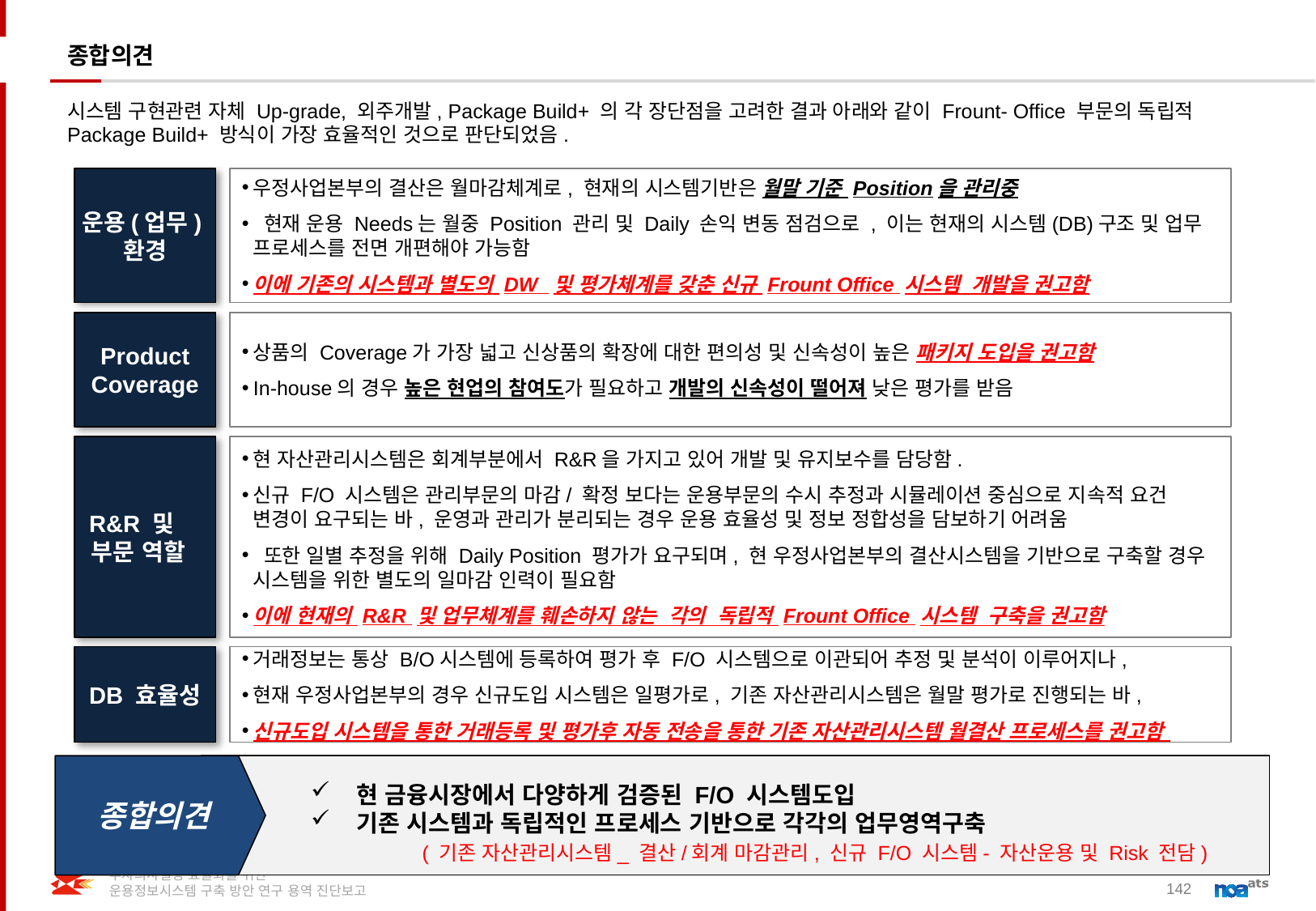

# 종합의견
시스템 구현관련 자체 Up-grade, 외주개발, Package Build+ 의 각 장단점을 고려한 결과 아래와 같이 Frount- Office 부문의 독립적 Package Build+ 방식이 가장 효율적인 것으로 판단되었음.
운용(업무)  환경
우정사업본부의 결산은 월마감체계로, 현재의 시스템기반은 월말 기준 Position을 관리중
 현재 운용 Needs는 월중 Position 관리 및 Daily 손익 변동 점검으로 , 이는 현재의 시스템(DB)구조 및 업무 프로세스를 전면 개편해야 가능함
이에 기존의 시스템과 별도의 DW  및 평가체계를 갖춘 신규 Frount Office 시스템  개발을 권고함
Product
Coverage
상품의 Coverage가 가장 넓고 신상품의 확장에 대한 편의성 및 신속성이 높은 패키지 도입을 권고함
In-house의 경우 높은 현업의 참여도가 필요하고 개발의 신속성이 떨어져 낮은 평가를 받음
R&R 및     부문 역할
현 자산관리시스템은 회계부분에서 R&R을 가지고 있어 개발 및 유지보수를 담당함.
신규 F/O 시스템은 관리부문의 마감/ 확정 보다는 운용부문의 수시 추정과 시뮬레이션 중심으로 지속적 요건 변경이 요구되는 바, 운영과 관리가 분리되는 경우 운용 효율성 및 정보 정합성을 담보하기 어려움
 또한 일별 추정을 위해 Daily Position 평가가 요구되며, 현 우정사업본부의 결산시스템을 기반으로 구축할 경우 시스템을 위한 별도의 일마감 인력이 필요함
이에 현재의 R&R 및 업무체계를 훼손하지 않는  각의  독립적 Frount Office 시스템  구축을 권고함
DB 효율성
거래정보는 통상 B/O시스템에 등록하여 평가 후 F/O 시스템으로 이관되어 추정 및 분석이 이루어지나,
현재 우정사업본부의 경우 신규도입 시스템은 일평가로, 기존 자산관리시스템은 월말 평가로 진행되는 바,
신규도입 시스템을 통한 거래등록 및 평가후 자동 전송을 통한 기존 자산관리시스템 월결산 프로세스를 권고함
종합의견
현 금융시장에서 다양하게 검증된 F/O 시스템도입
기존 시스템과 독립적인 프로세스 기반으로 각각의 업무영역구축                                                  ( 기존 자산관리시스템_ 결산/회계 마감관리, 신규 F/O 시스템- 자산운용 및 Risk 전담)